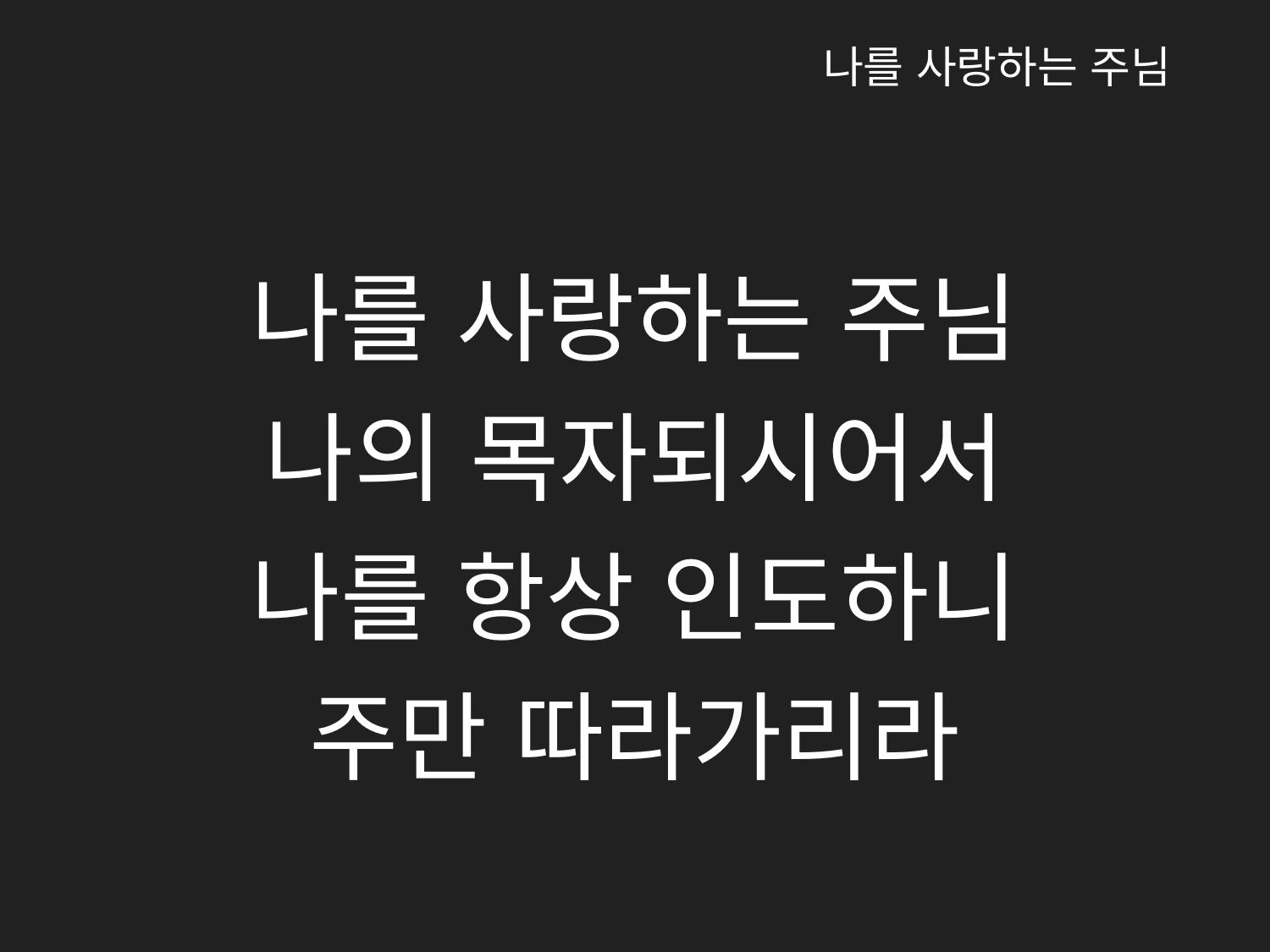

나를 사랑하는 주님
나를 사랑하는 주님
나의 목자되시어서
나를 항상 인도하니
주만 따라가리라